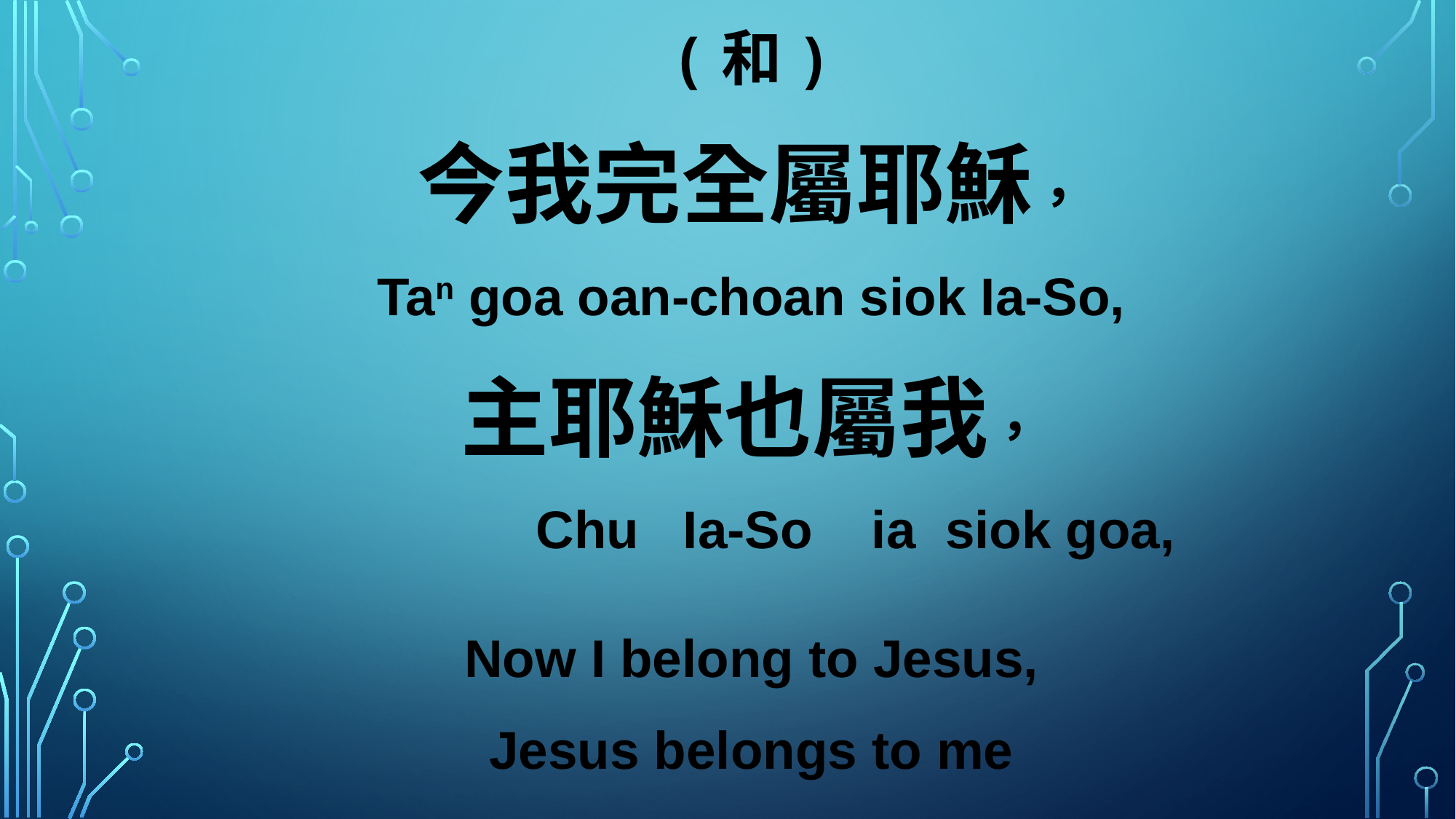

(和)
今我完全屬耶穌，
Tan goa oan-choan siok Ia-So,
主耶穌也屬我，
                   Chu   Ia-So    ia  siok goa,

Now I belong to Jesus,
Jesus belongs to me